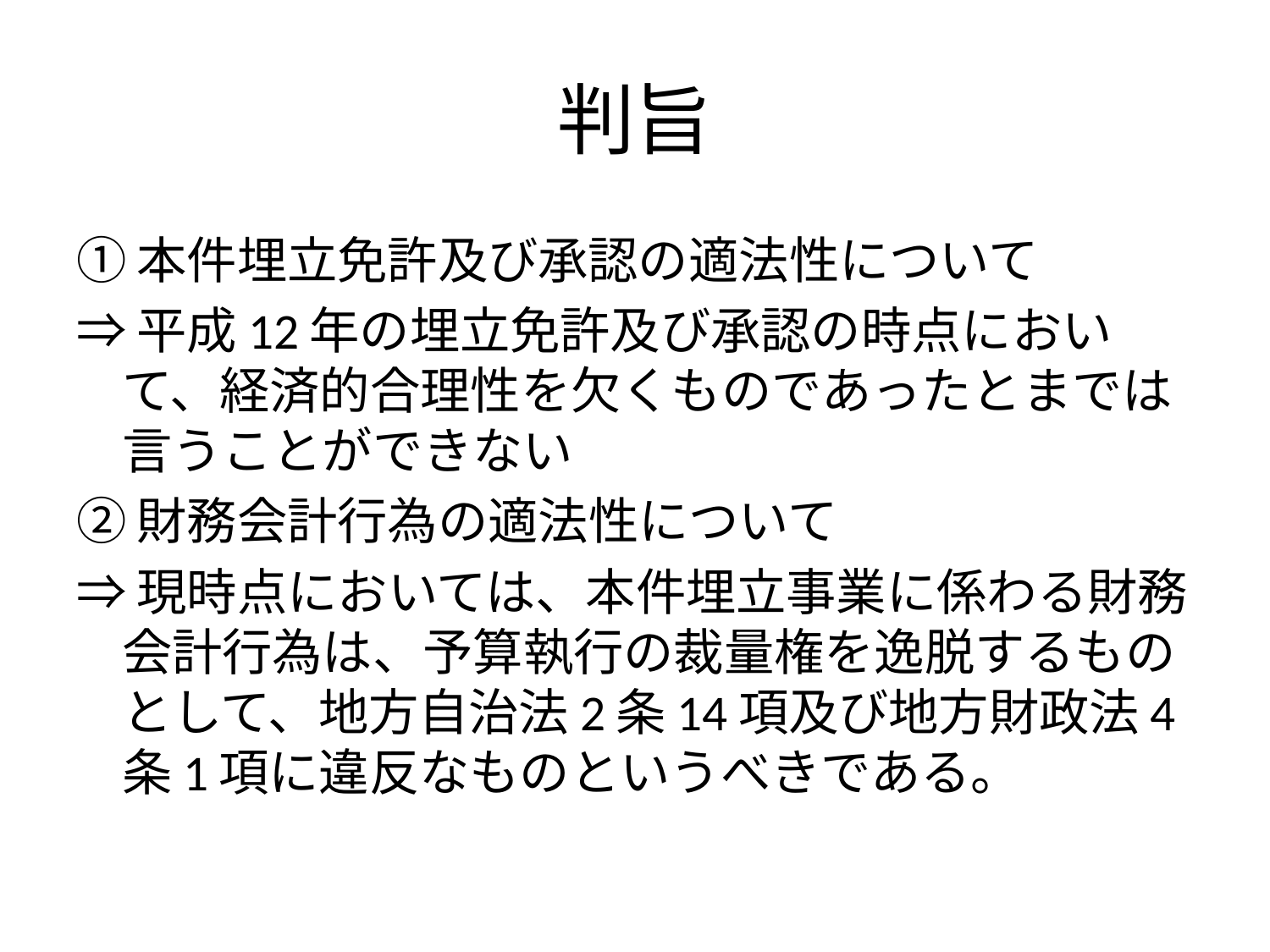

# 判旨
①本件埋立免許及び承認の適法性について
⇒平成12年の埋立免許及び承認の時点において、経済的合理性を欠くものであったとまでは言うことができない
②財務会計行為の適法性について
⇒現時点においては、本件埋立事業に係わる財務会計行為は、予算執行の裁量権を逸脱するものとして、地方自治法2条14項及び地方財政法4条1項に違反なものというべきである。